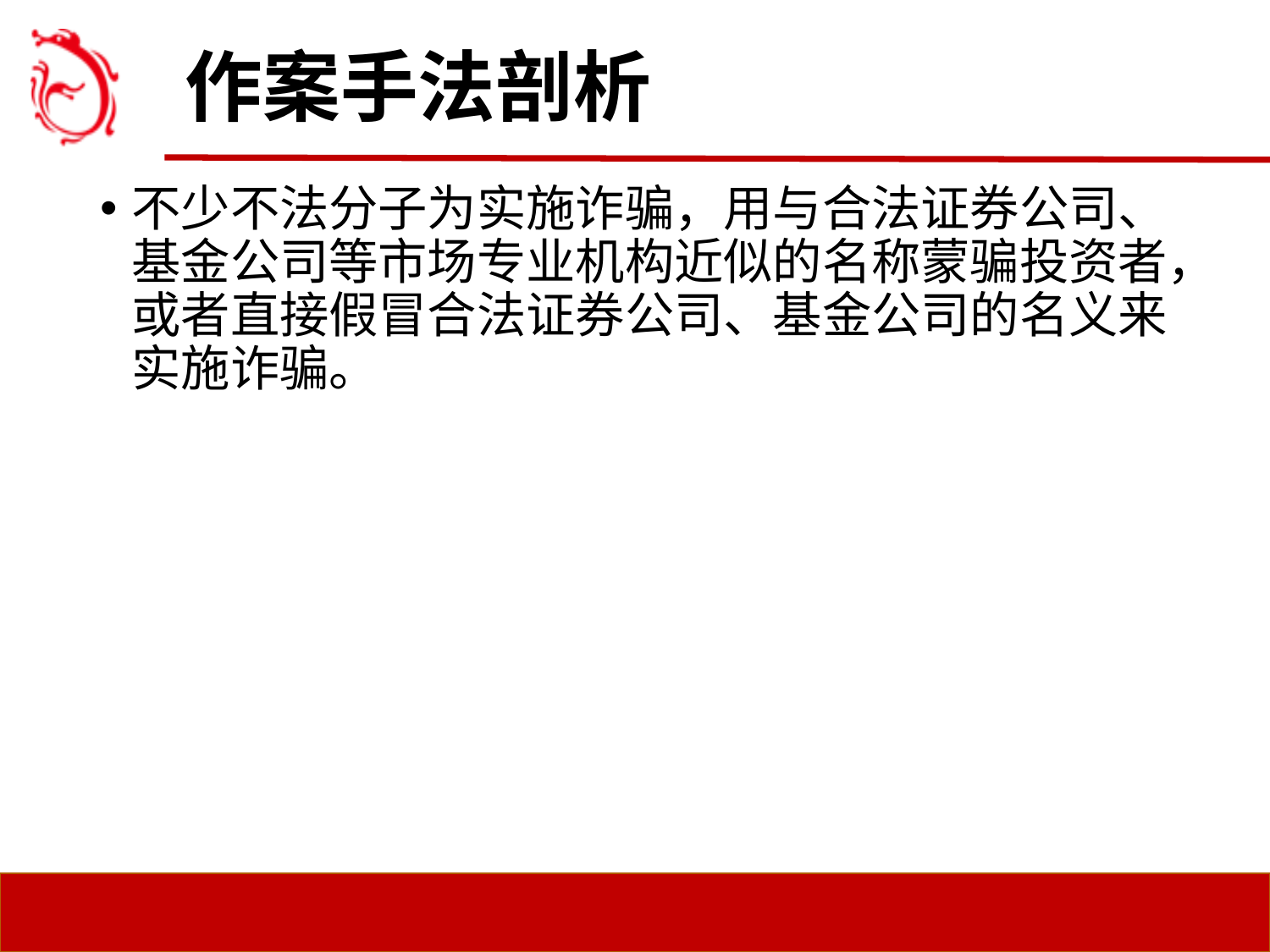

# 作案手法剖析
不少不法分子为实施诈骗，用与合法证券公司、基金公司等市场专业机构近似的名称蒙骗投资者，或者直接假冒合法证券公司、基金公司的名义来实施诈骗。